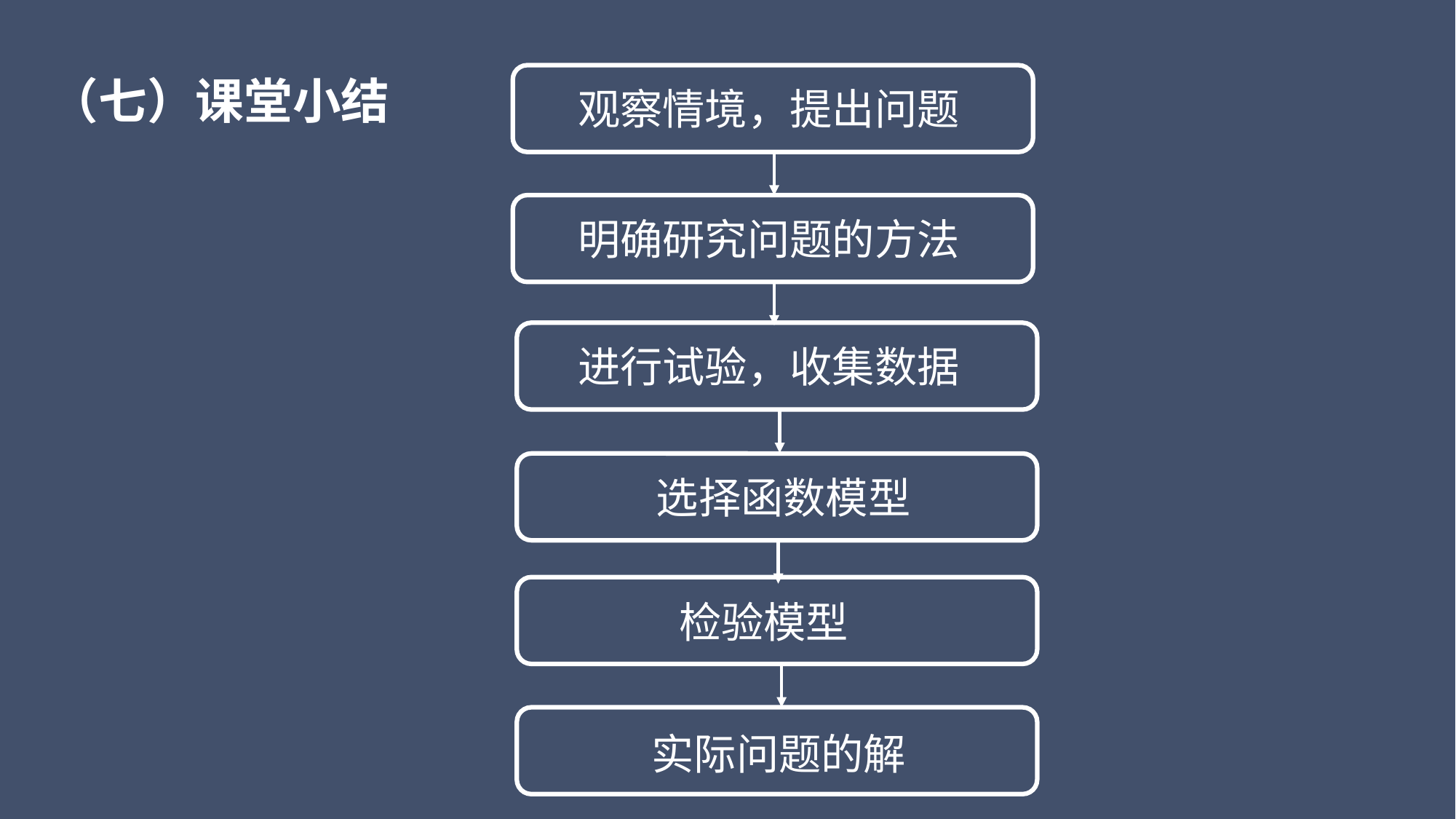

（七）课堂小结

观察情境，提出问题

明确研究问题的方法

进行试验，收集数据

选择函数模型

检验模型

实际问题的解